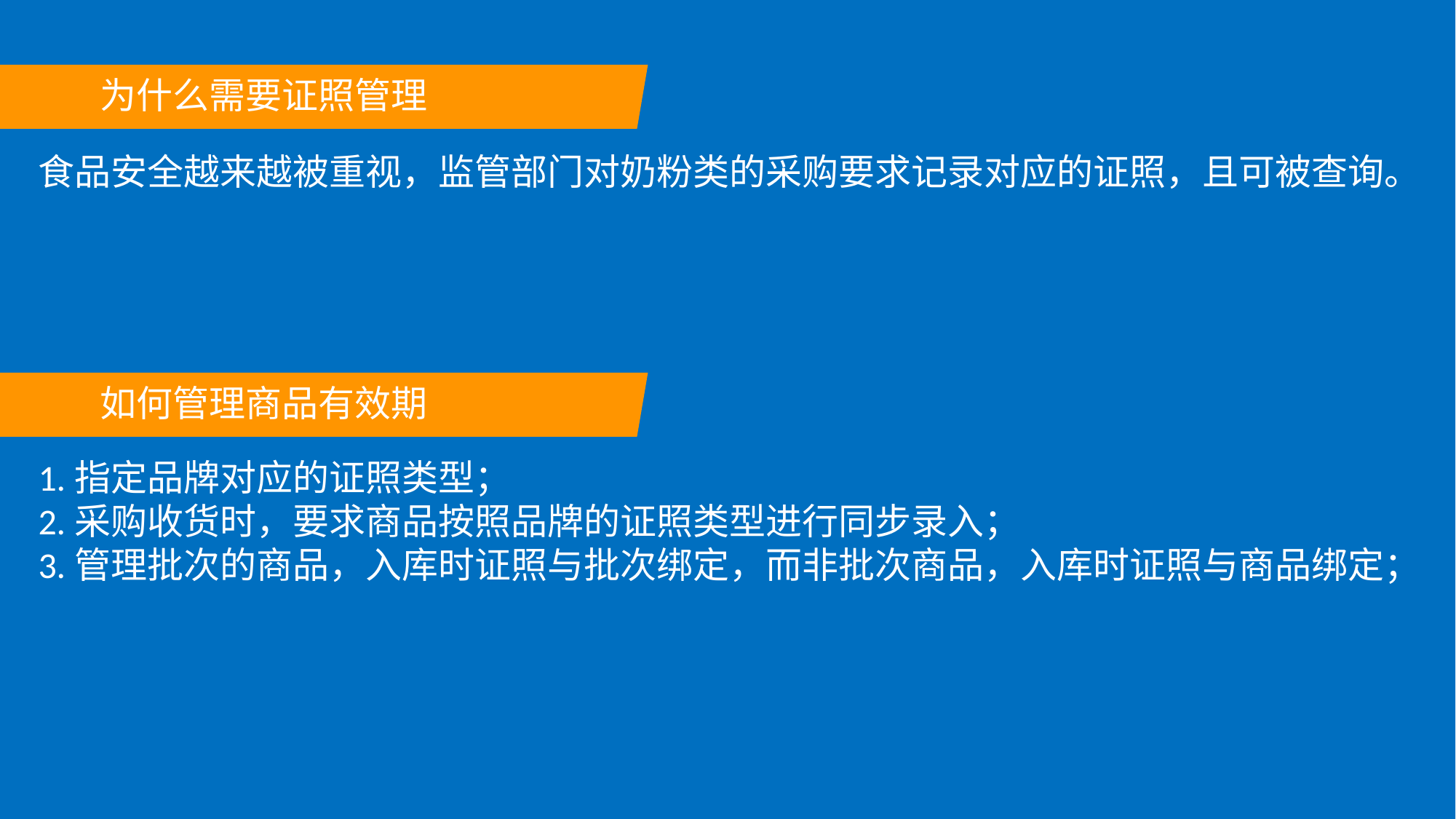

为什么需要证照管理
食品安全越来越被重视，监管部门对奶粉类的采购要求记录对应的证照，且可被查询。

1.指定品牌对应的证照类型；
2.采购收货时，要求商品按照品牌的证照类型进行同步录入；
3.管理批次的商品，入库时证照与批次绑定，而非批次商品，入库时证照与商品绑定；

如何管理商品有效期